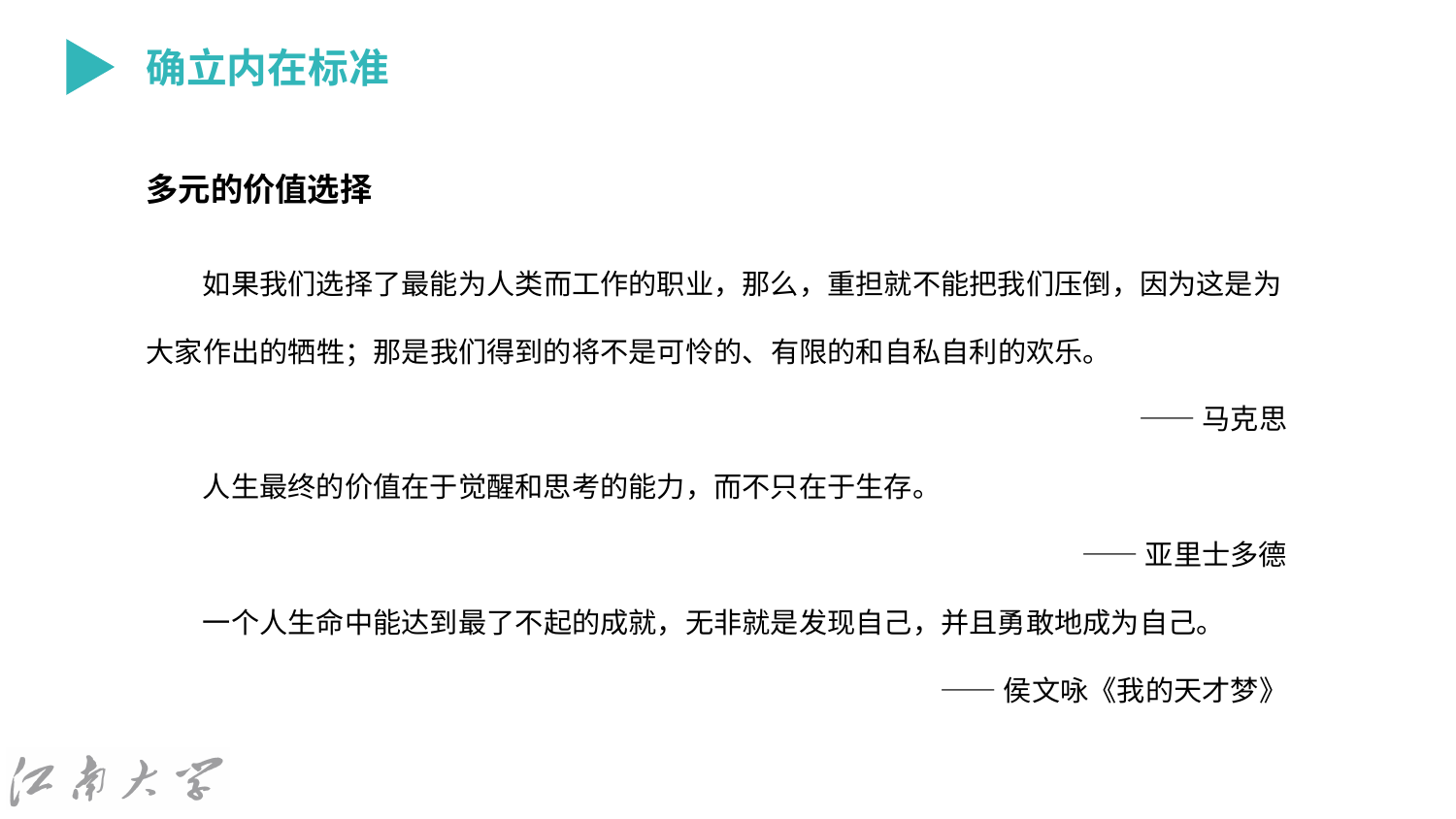

确立内在标准

多元的价值选择
如果我们选择了最能为人类而工作的职业，那么，重担就不能把我们压倒，因为这是为大家作出的牺牲；那是我们得到的将不是可怜的、有限的和自私自利的欢乐。
——马克思
人生最终的价值在于觉醒和思考的能力，而不只在于生存。
——亚里士多德
一个人生命中能达到最了不起的成就，无非就是发现自己，并且勇敢地成为自己。
——侯文咏《我的天才梦》